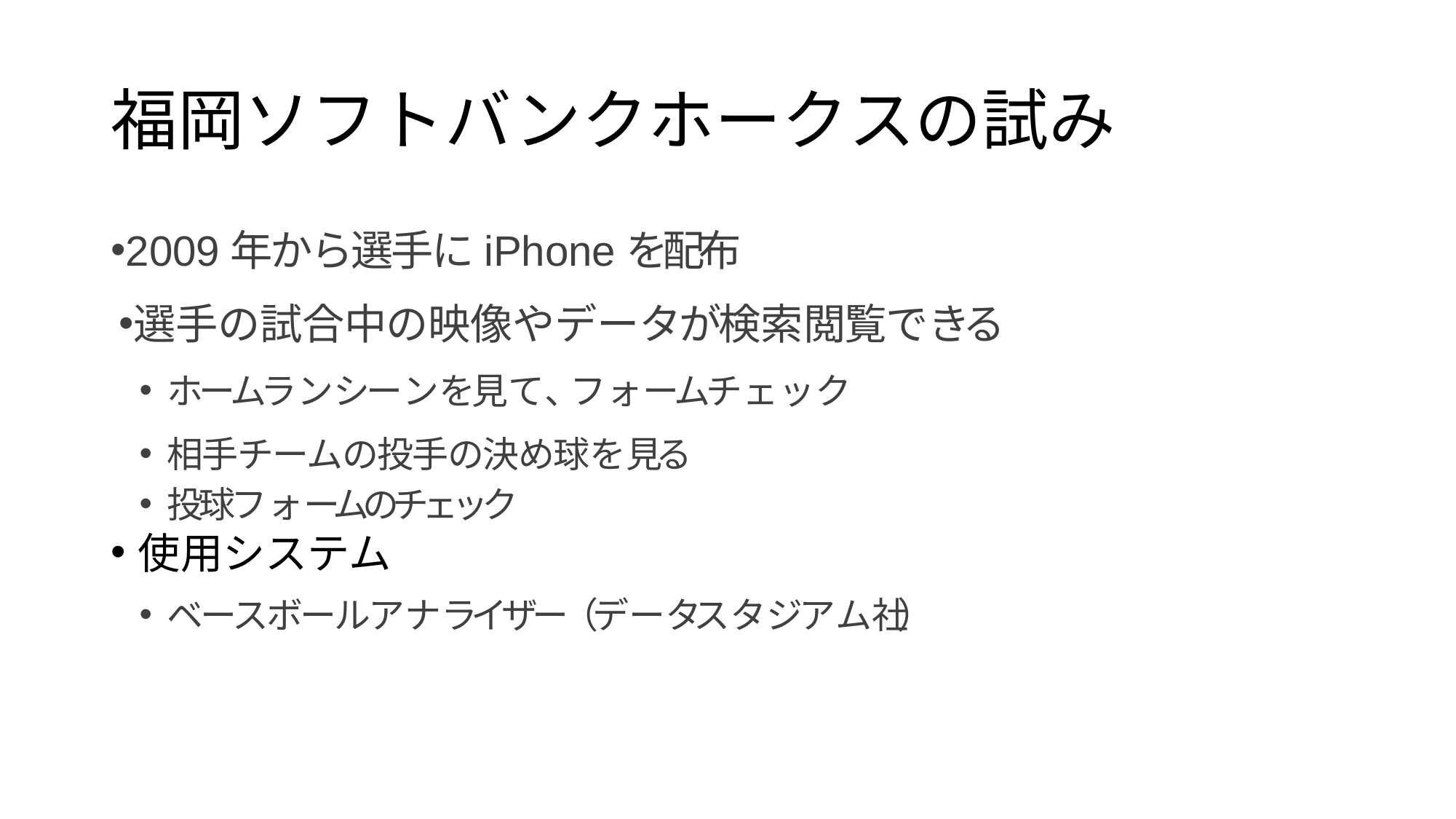

# 福岡ソフトバンクホークスの試み
2009年から選手にiPhoneを配布
選手の試合中の映像やデータが検索閲覧できる
ホームランシーンを見て、フォームチェック
相手チームの投手の決め球を見る
投球フォームのチェック
使用システム
ベースボールアナライザー（データスタジアム社）